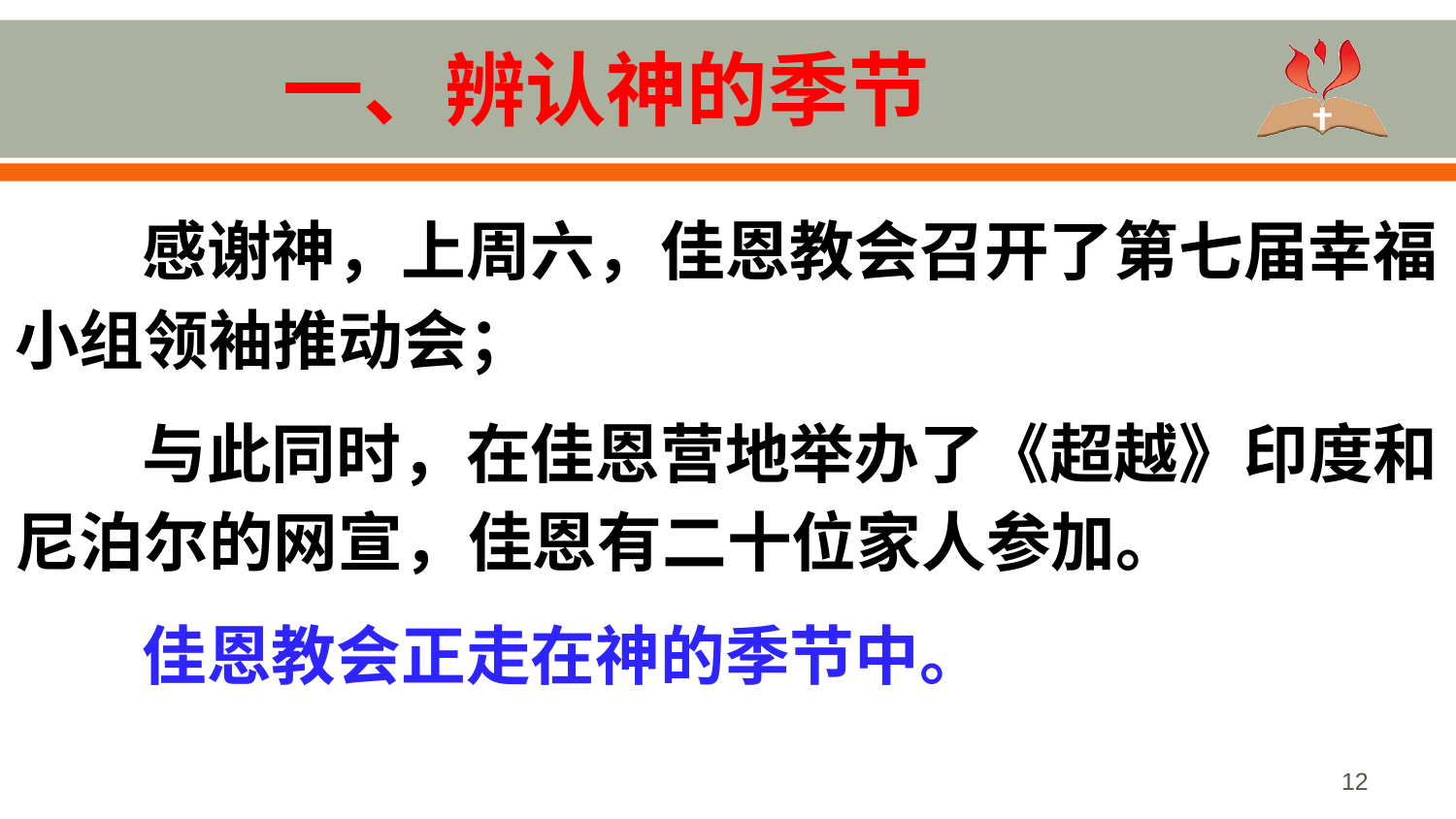

# 一、辨认神的季节
感谢神，上周六，佳恩教会召开了第七届幸福小组领袖推动会；
与此同时，在佳恩营地举办了《超越》印度和尼泊尔的网宣，佳恩有二十位家人参加。
佳恩教会正走在神的季节中。

12